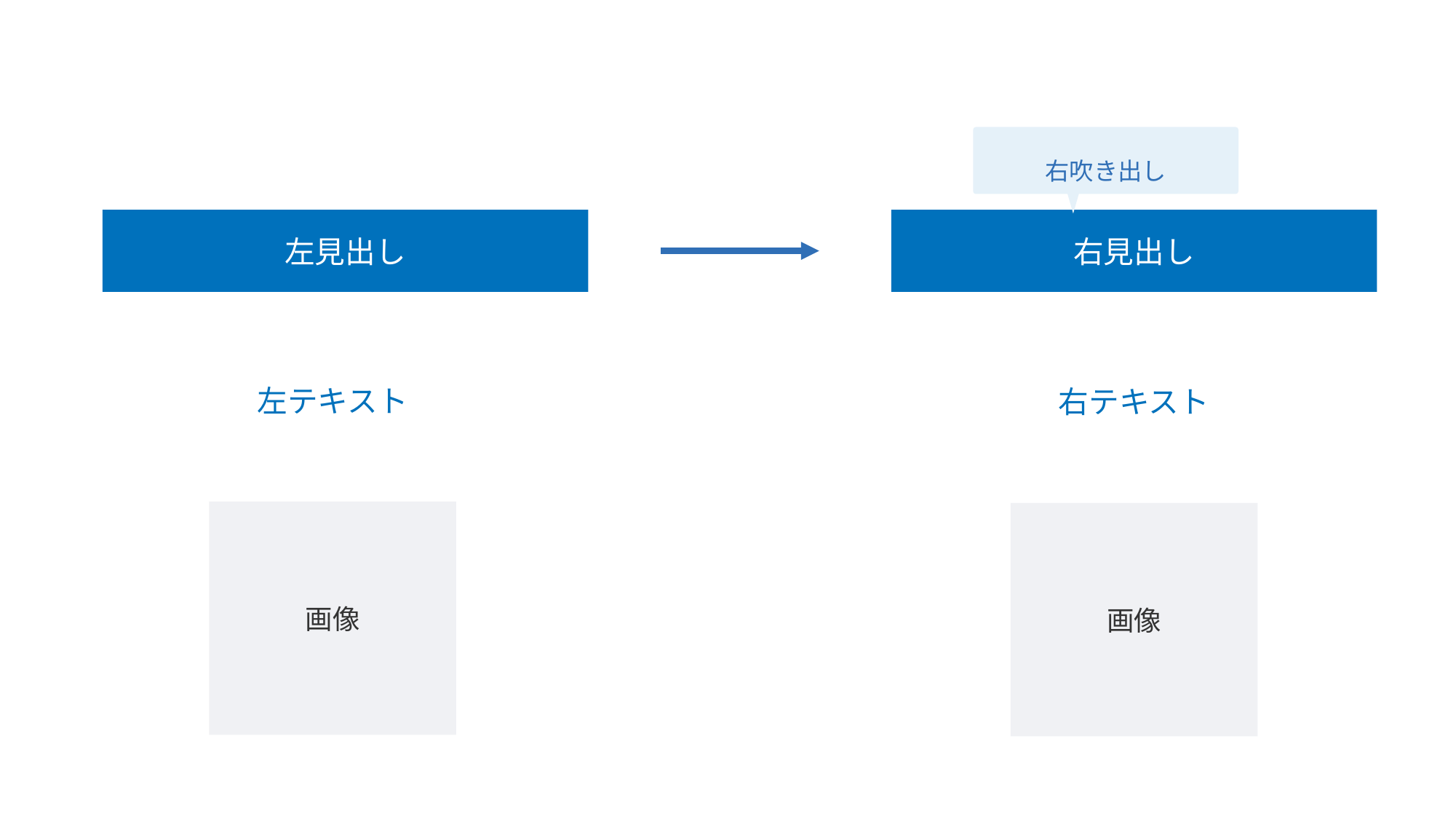

右吹き出し
左見出し
右見出し

左テキスト
右テキスト
画像
画像